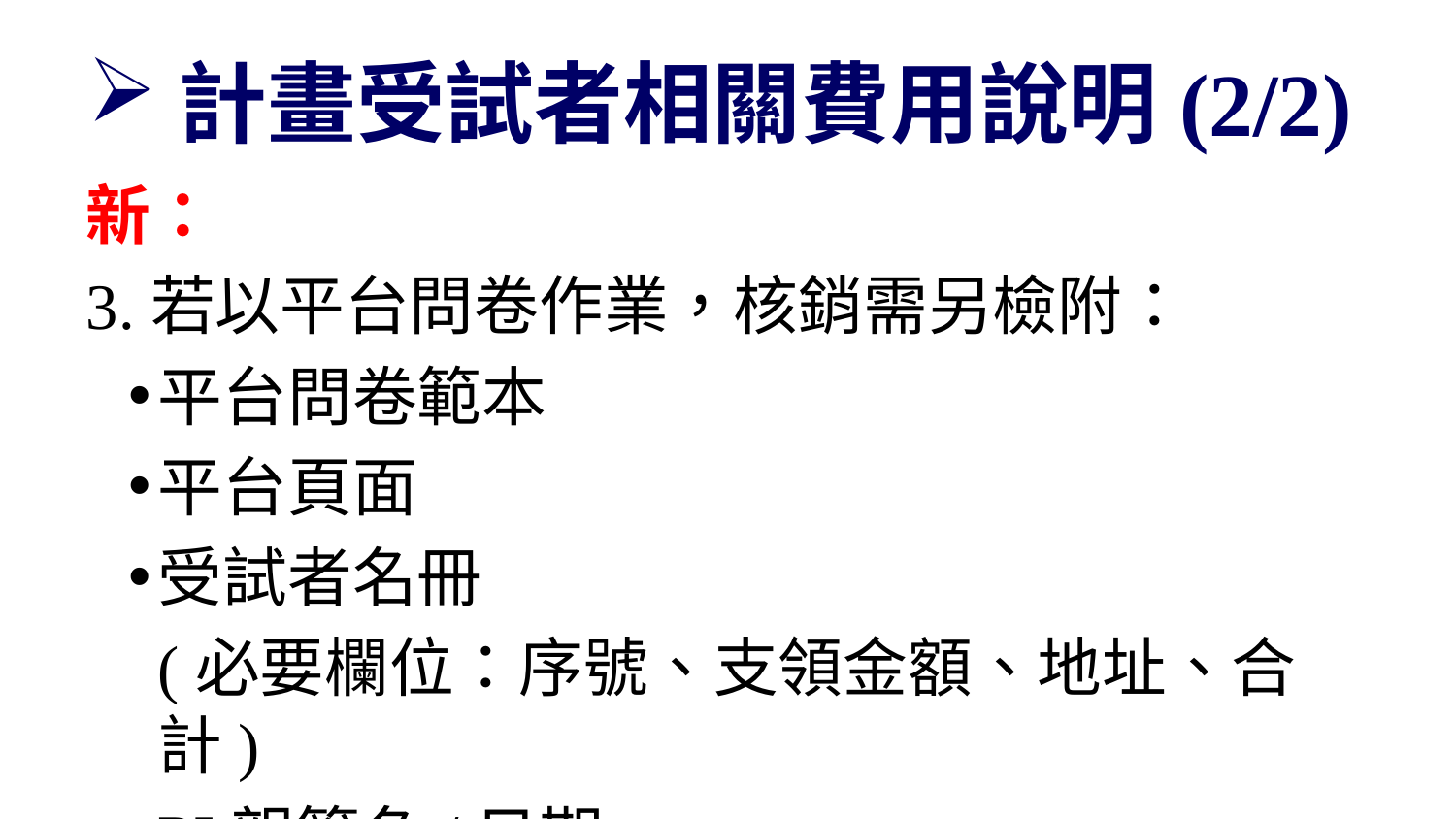

# 計畫受試者相關費用說明(2/2)
新：
3.若以平台問卷作業，核銷需另檢附：
平台問卷範本
平台頁面
受試者名冊
(必要欄位：序號、支領金額、地址、合計)
PI親簽名/日期